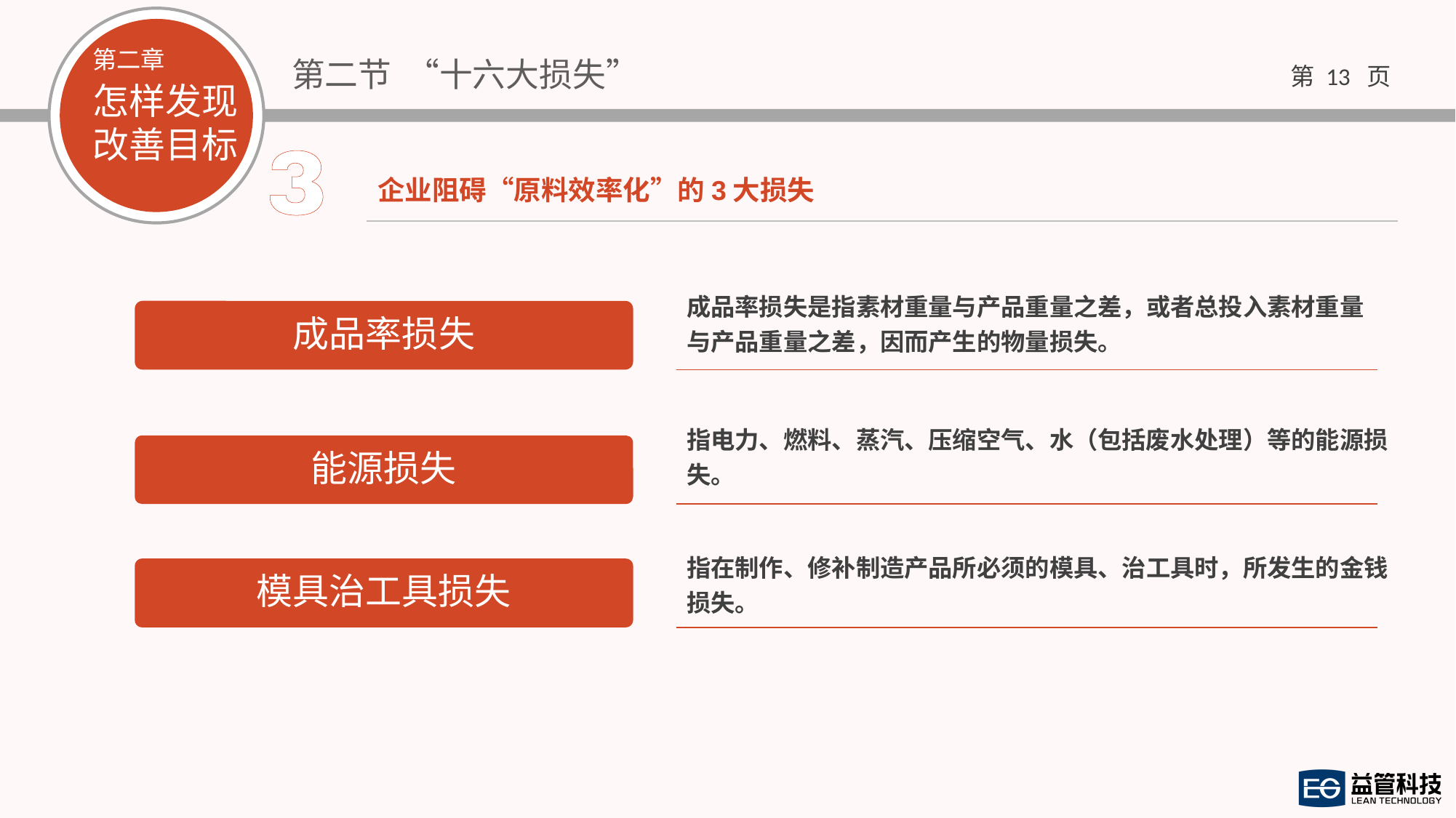

第二节  “十六大损失”
3
企业阻碍“原料效率化”的3大损失
成品率损失是指素材重量与产品重量之差，或者总投入素材重量与产品重量之差，因而产生的物量损失。
成品率损失
指电力、燃料、蒸汽、压缩空气、水（包括废水处理）等的能源损失。
能源损失
指在制作、修补制造产品所必须的模具、治工具时，所发生的金钱损失。
模具治工具损失